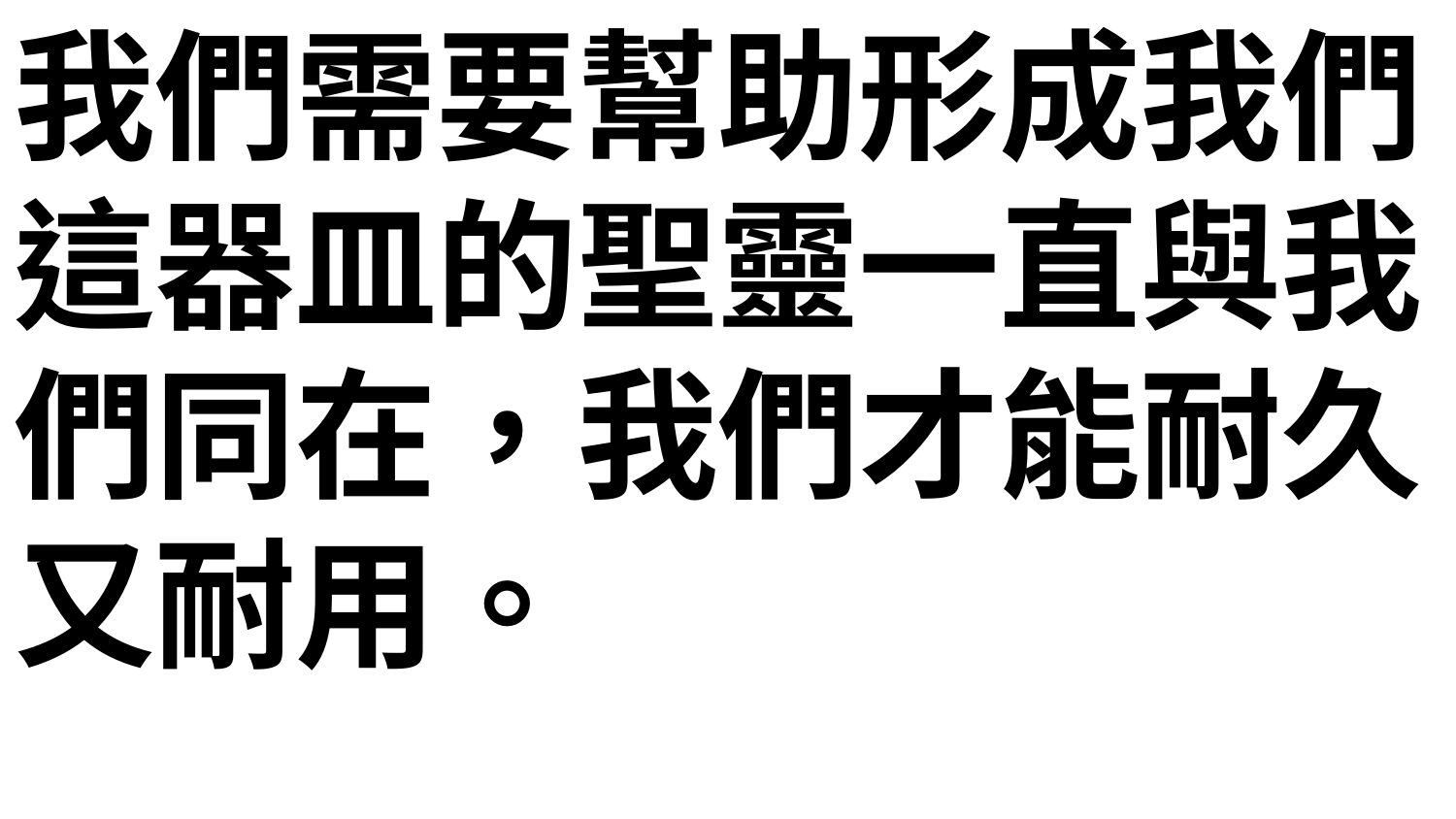

我們需要幫助形成我們這器皿的聖靈一直與我們同在，我們才能耐久又耐用。